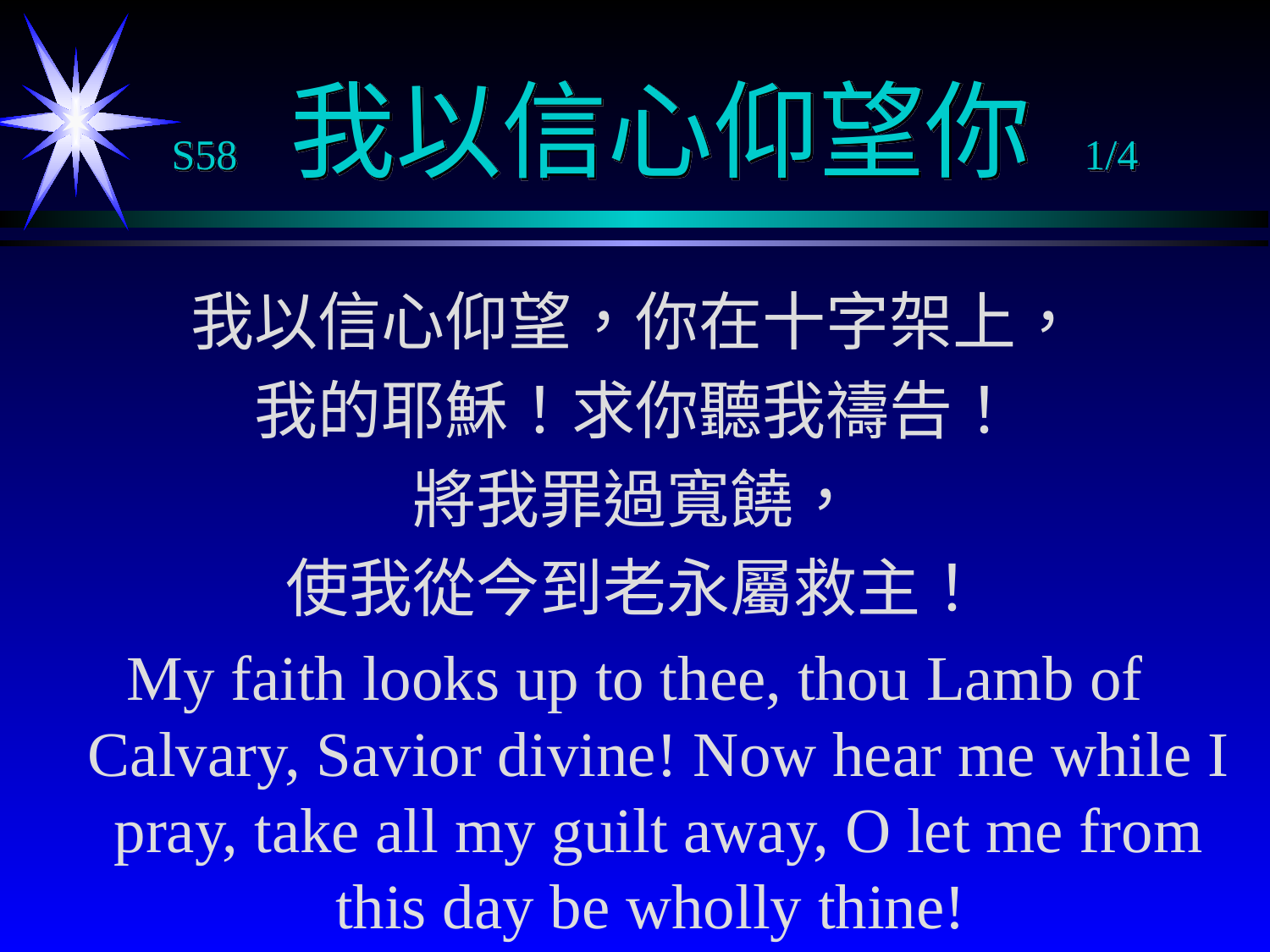

# S58    我以信心仰望你  1/4
我以信心仰望，你在十字架上，
我的耶穌！求你聽我禱告！
將我罪過寬饒，
使我從今到老永屬救主！
My faith looks up to thee, thou Lamb of Calvary, Savior divine! Now hear me while I pray, take all my guilt away, O let me from this day be wholly thine!